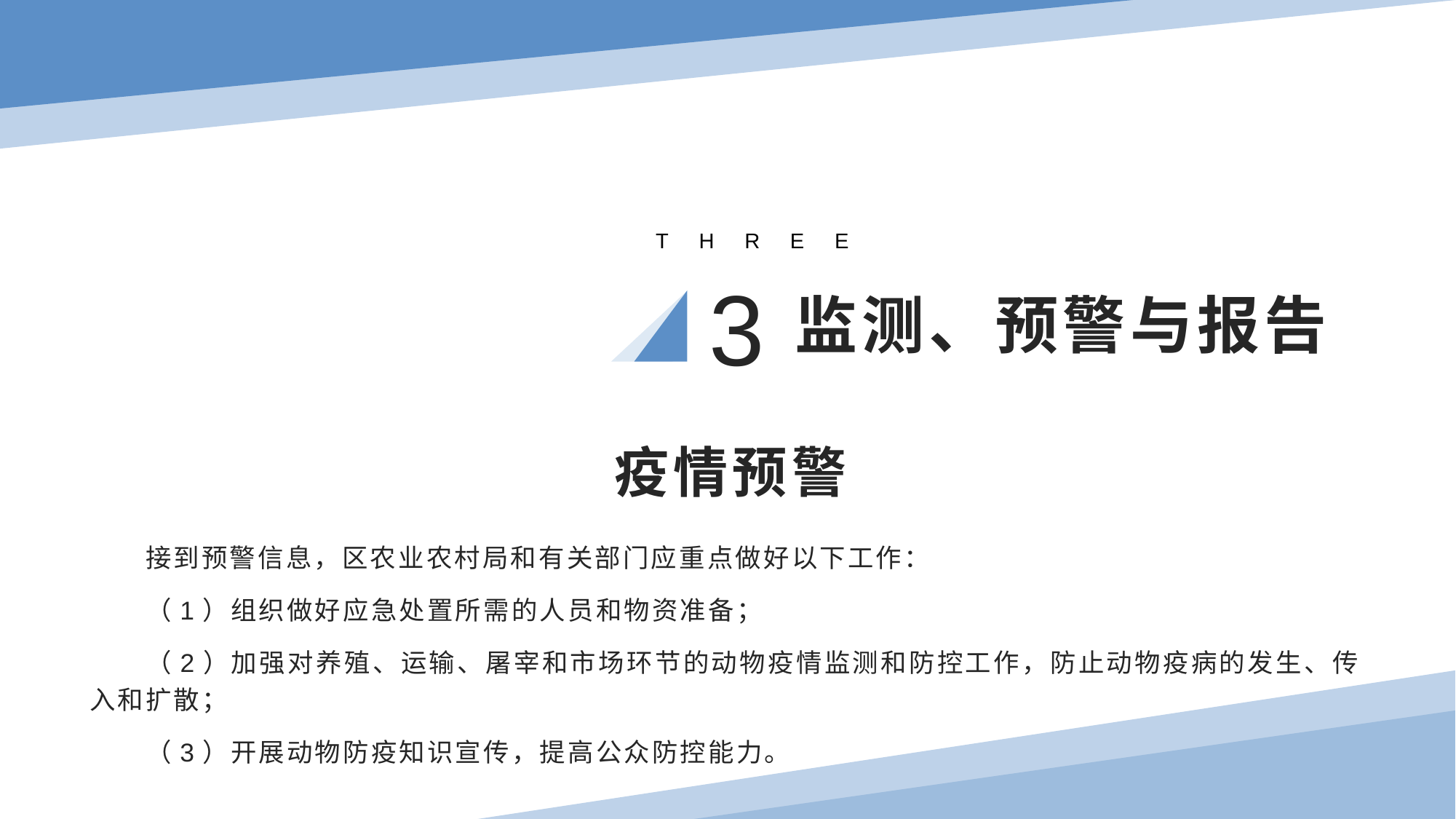

THREE
3
# 监测、预警与报告
疫情预警

接到预警信息，区农业农村局和有关部门应重点做好以下工作：
（1）组织做好应急处置所需的人员和物资准备；
（2）加强对养殖、运输、屠宰和市场环节的动物疫情监测和防控工作，防止动物疫病的发生、传入和扩散；
（3）开展动物防疫知识宣传，提高公众防控能力。